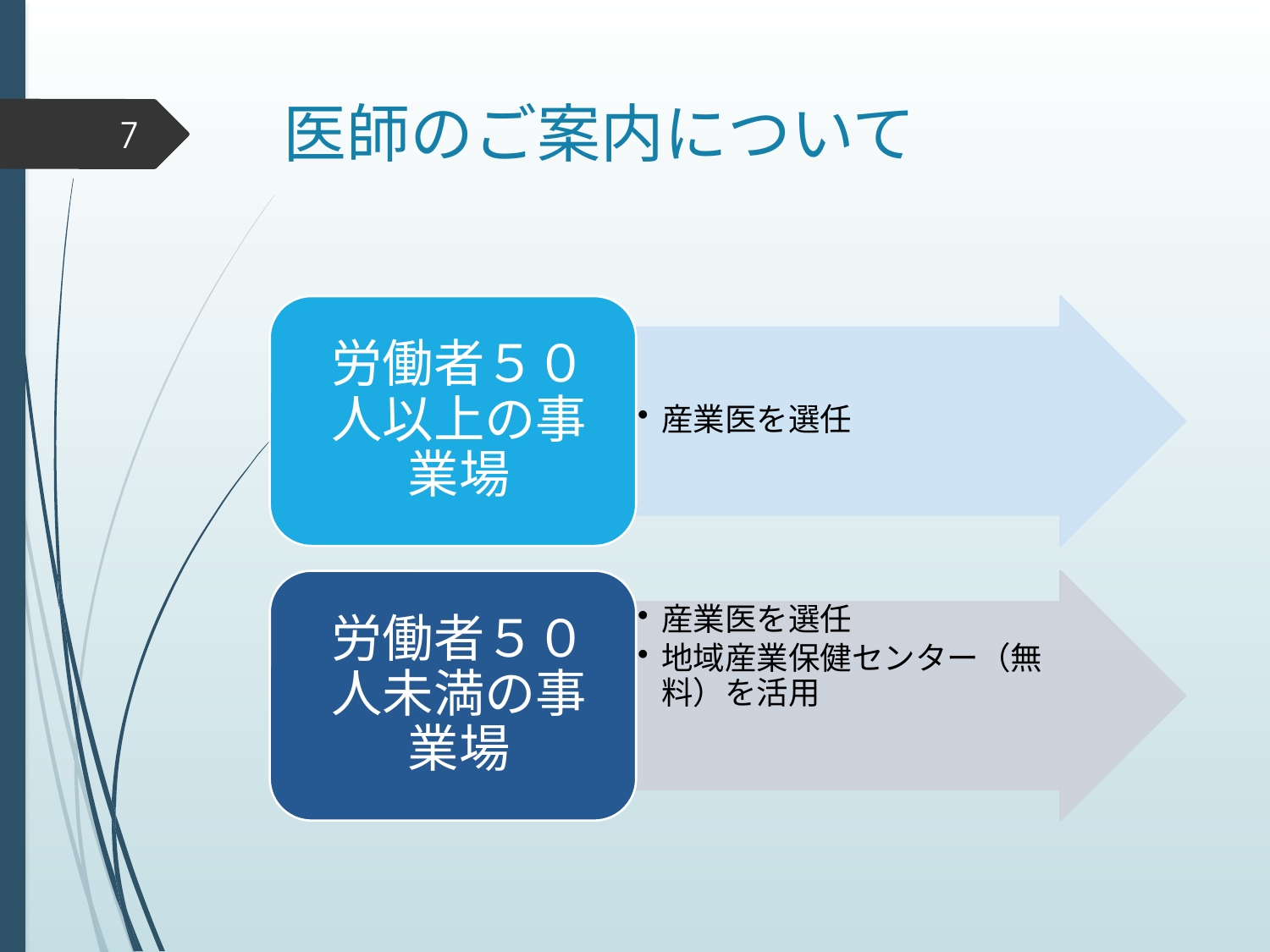

# 医師のご案内について
7
産業医を選任
労働者５０人以上の事業場
産業医を選任
地域産業保健センター（無料）を活用
労働者５０人未満の事業場